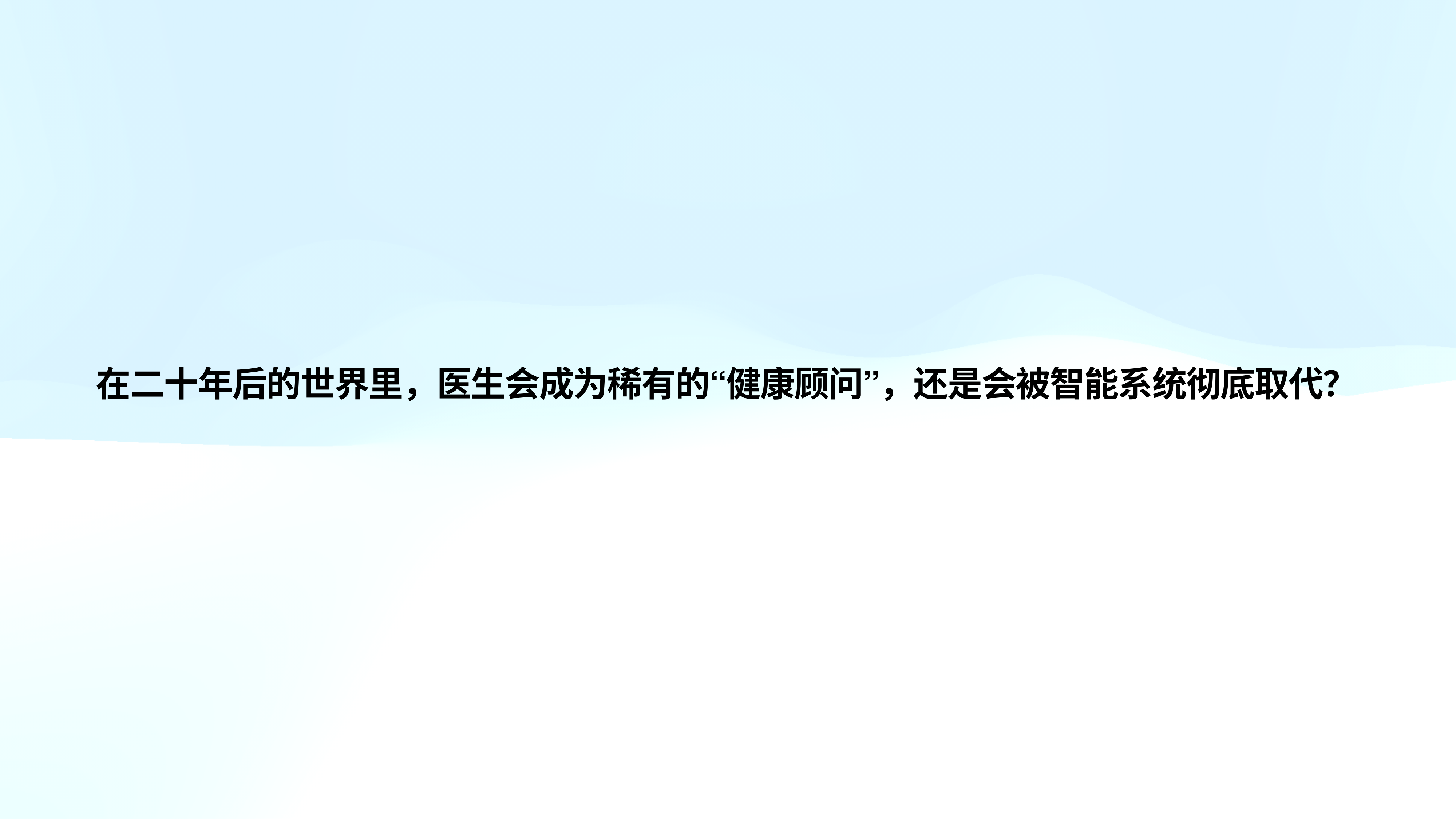

# 在二十年后的世界里，医生会成为稀有的“健康顾问”，还是会被智能系统彻底取代？